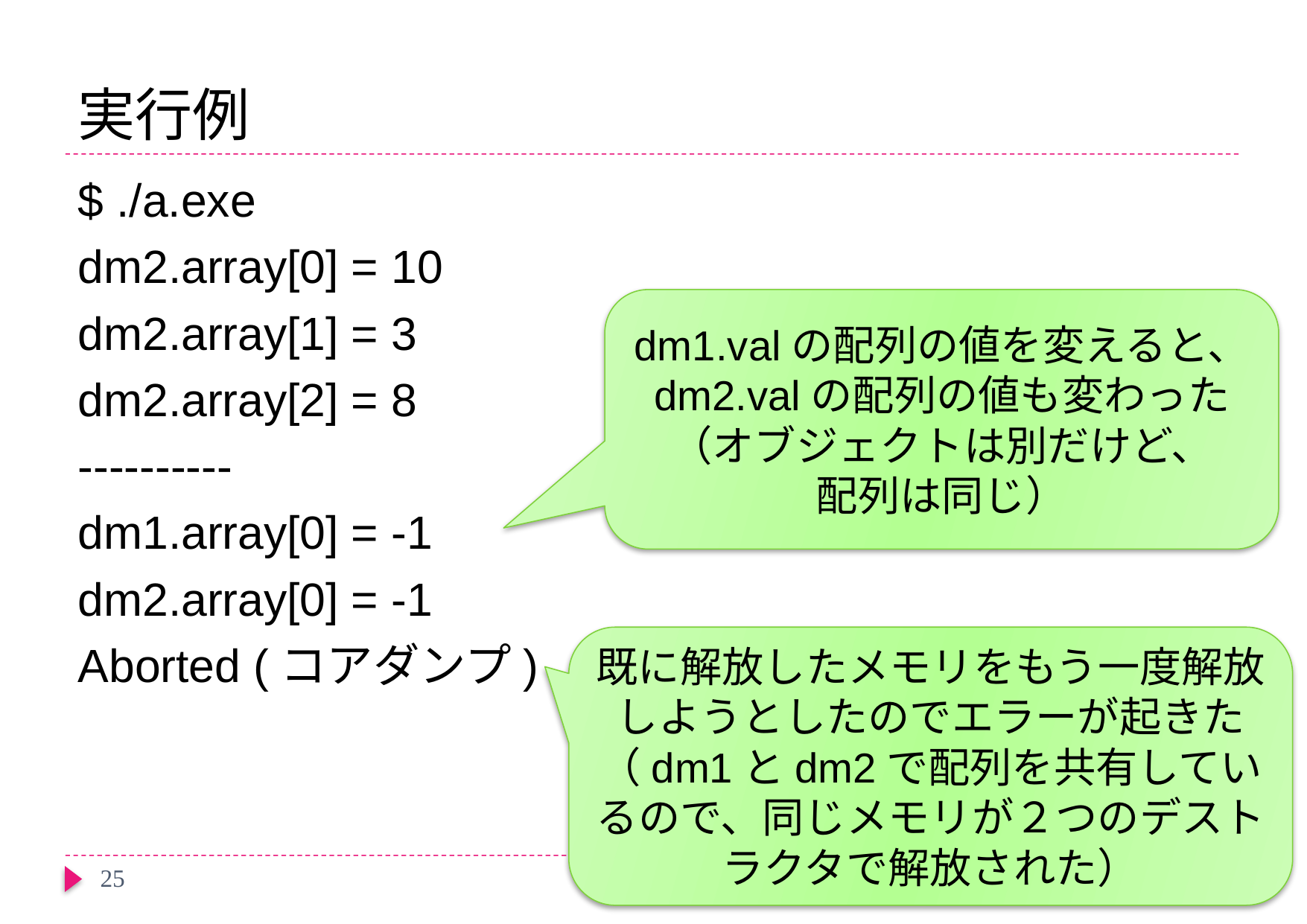

# 実行例
$ ./a.exe
dm2.array[0] = 10
dm2.array[1] = 3
dm2.array[2] = 8
----------
dm1.array[0] = -1
dm2.array[0] = -1
Aborted (コアダンプ)

dm1.valの配列の値を変えると、
dm2.valの配列の値も変わった
（オブジェクトは別だけど、
配列は同じ）
既に解放したメモリをもう一度解放しようとしたのでエラーが起きた
（dm1とdm2で配列を共有しているので、同じメモリが２つのデストラクタで解放された）
25